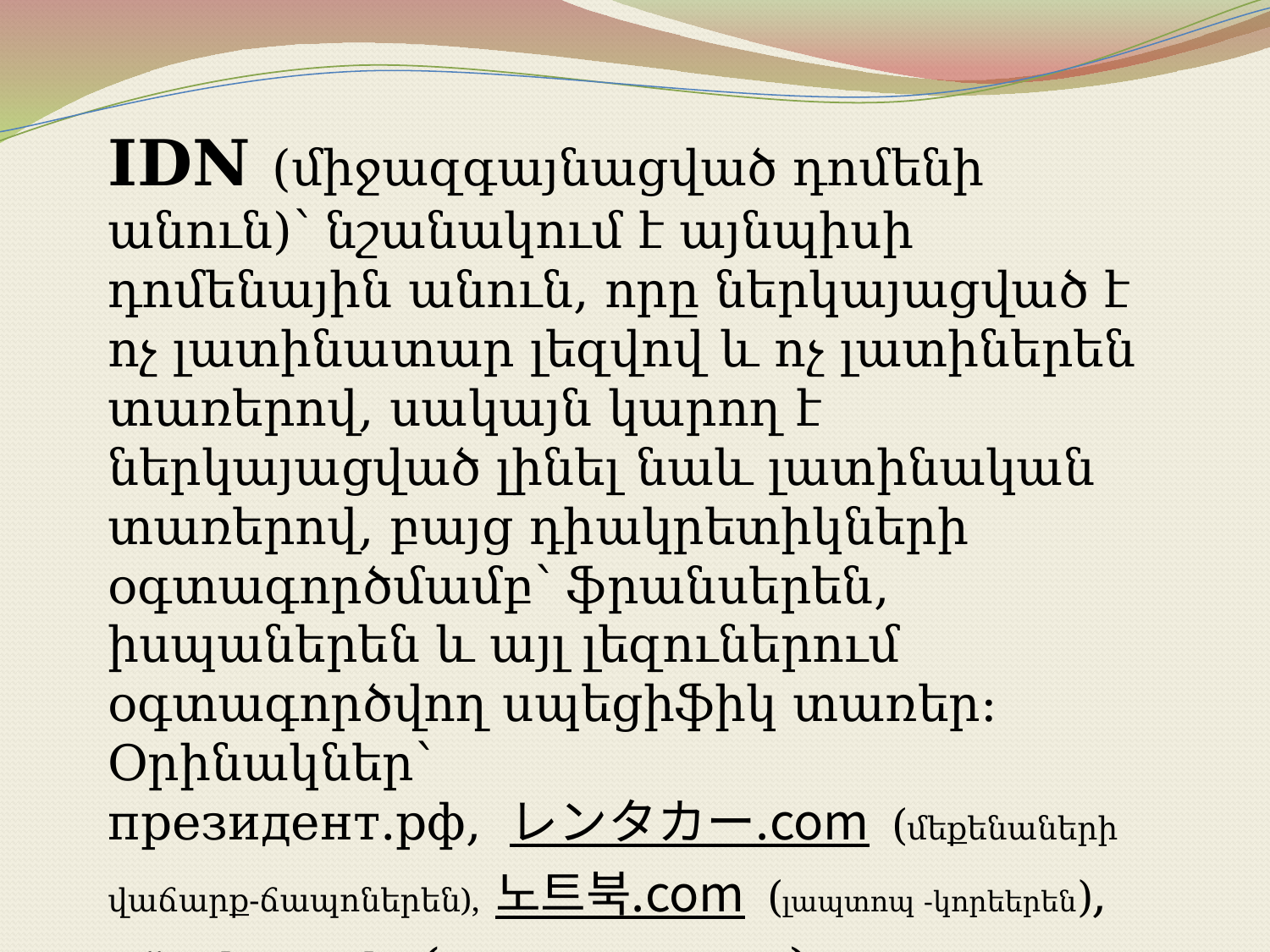

IDN (միջազգայնացված դոմենի անուն)՝ նշանակում է այնպիսի դոմենային անուն, որը ներկայացված է ոչ լատինատար լեզվով և ոչ լատիներեն տառերով, սակայն կարող է ներկայացված լինել նաև լատինական տառերով, բայց դիակրետիկների օգտագործմամբ՝ ֆրանսերեն, իսպաներեն և այլ լեզուներում օգտագործվող սպեցիֆիկ տառեր:
Оրինակներ՝
президент.рф, レンタカー.com (մեքենաների վաճարք-ճապոներեն), 노트북.com (լապտոպ -կորեերեն),
Kündigen.de (բառարան-գերմաներեն)